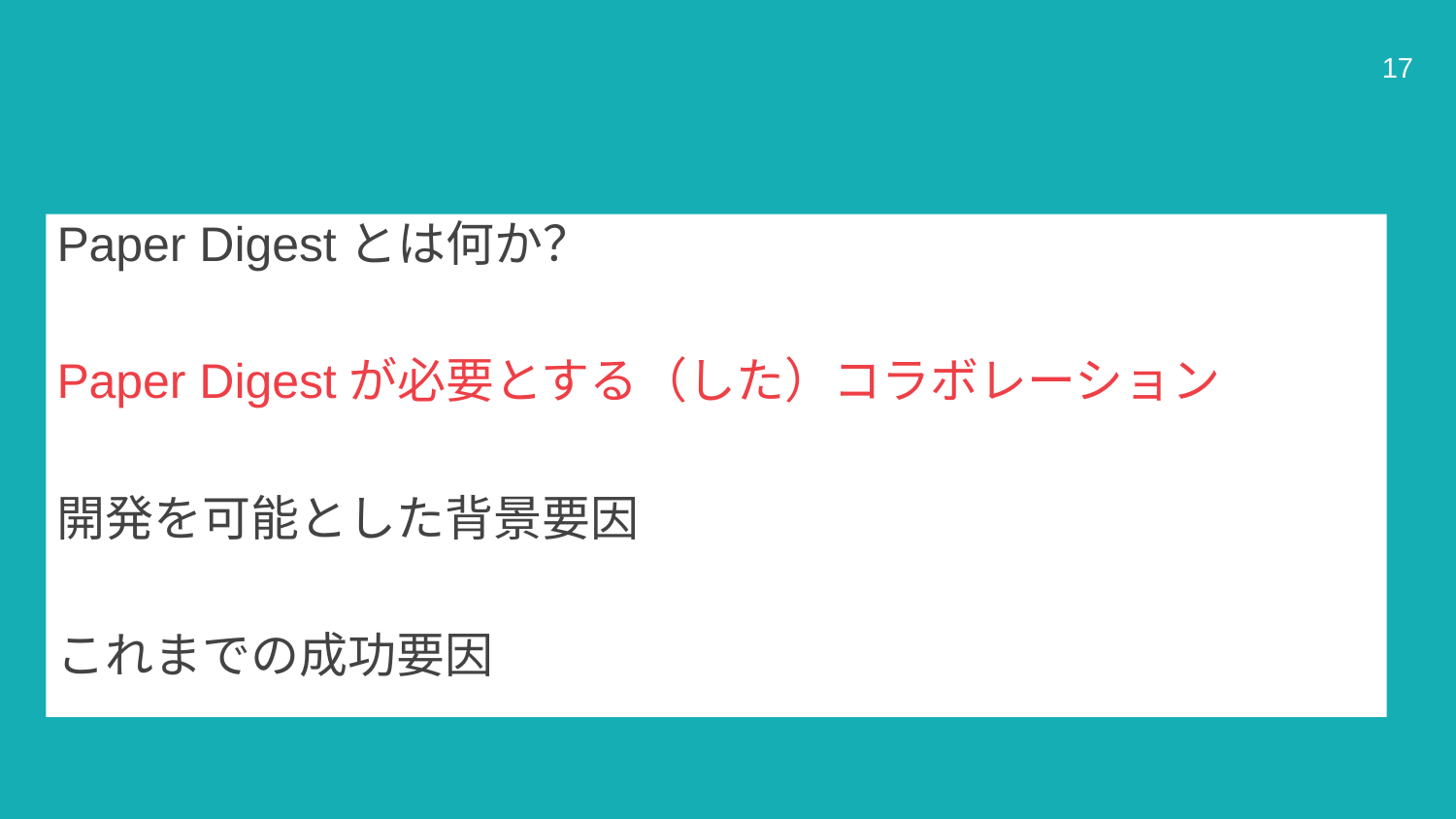

#
17

Paper Digestとは何か？

Paper Digestが必要とする（した）コラボレーション

開発を可能とした背景要因

これまでの成功要因